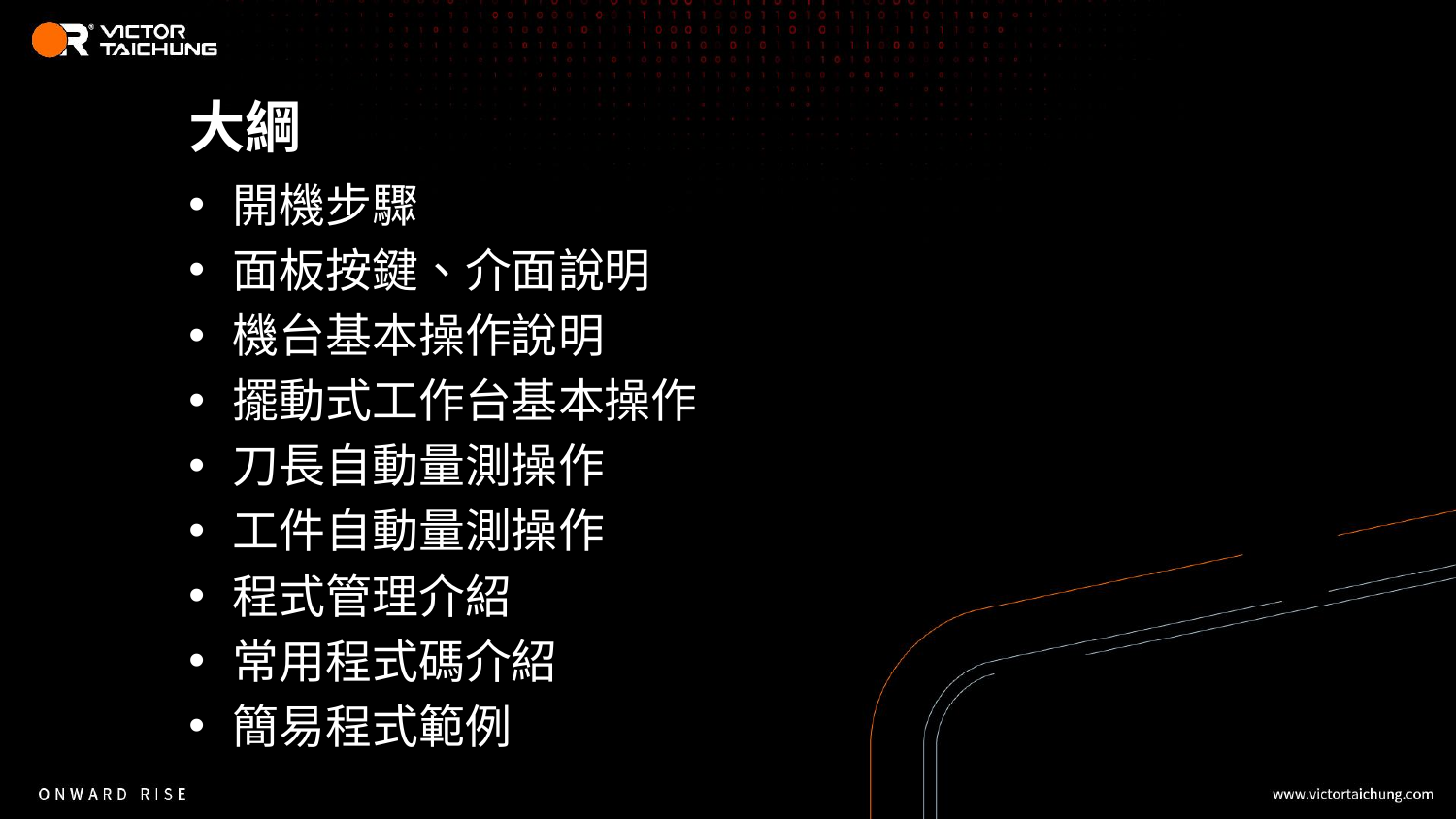

# 大綱
開機步驟
面板按鍵、介面說明
機台基本操作說明
擺動式工作台基本操作
刀長自動量測操作
工件自動量測操作
程式管理介紹
常用程式碼介紹
簡易程式範例